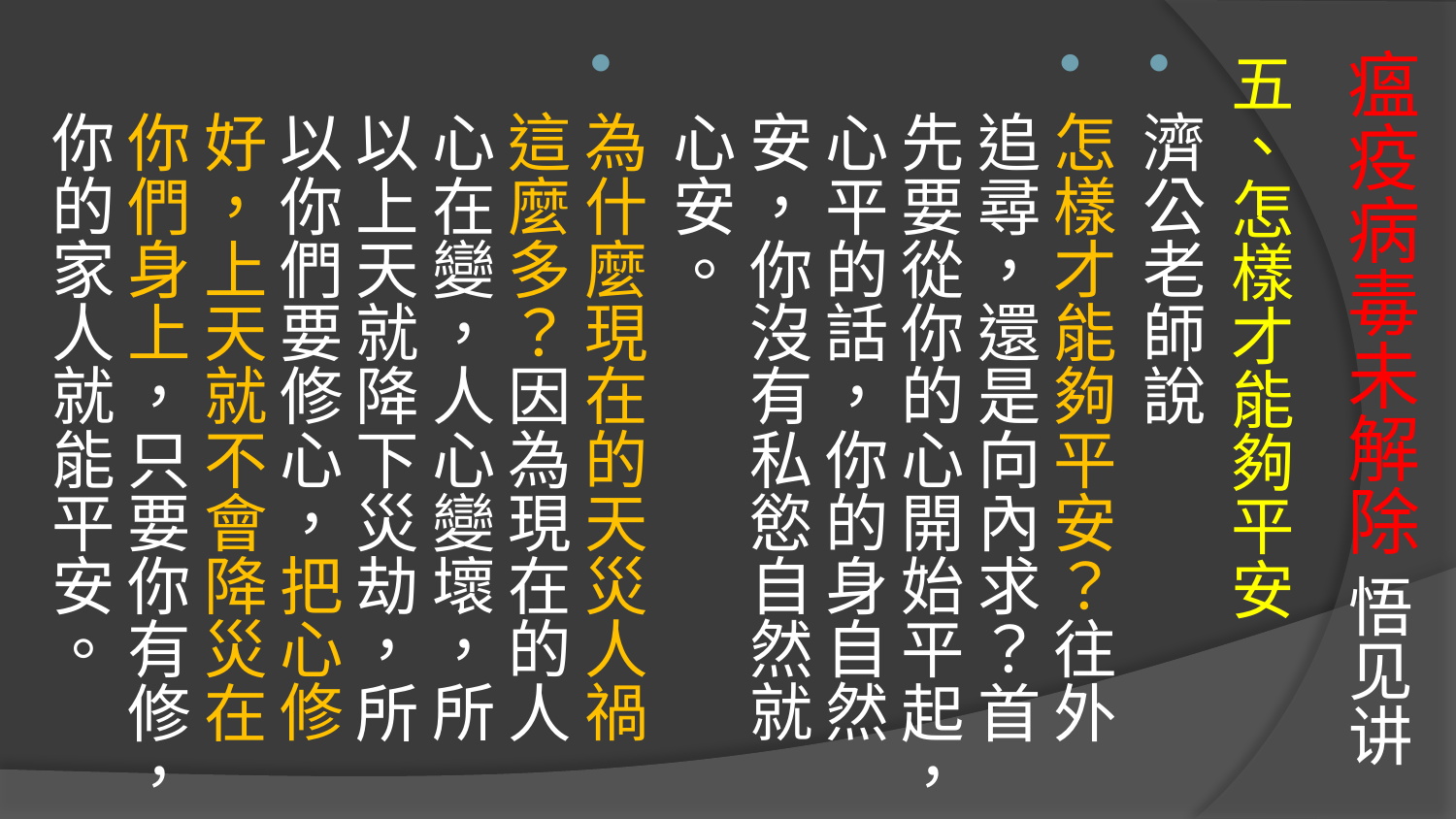

# 瘟疫病毒未解除 悟见讲
五、怎樣才能夠平安
濟公老師說
怎樣才能夠平安？往外追尋，還是向內求？首先要從你的心開始平起，心平的話，你的身自然安，你沒有私慾自然就心安。
為什麼現在的天災人禍這麼多？因為現在的人心在變，人心變壞，所以上天就降下災劫，所以你們要修心，把心修好，上天就不會降災在你們身上，只要你有修，你的家人就能平安。